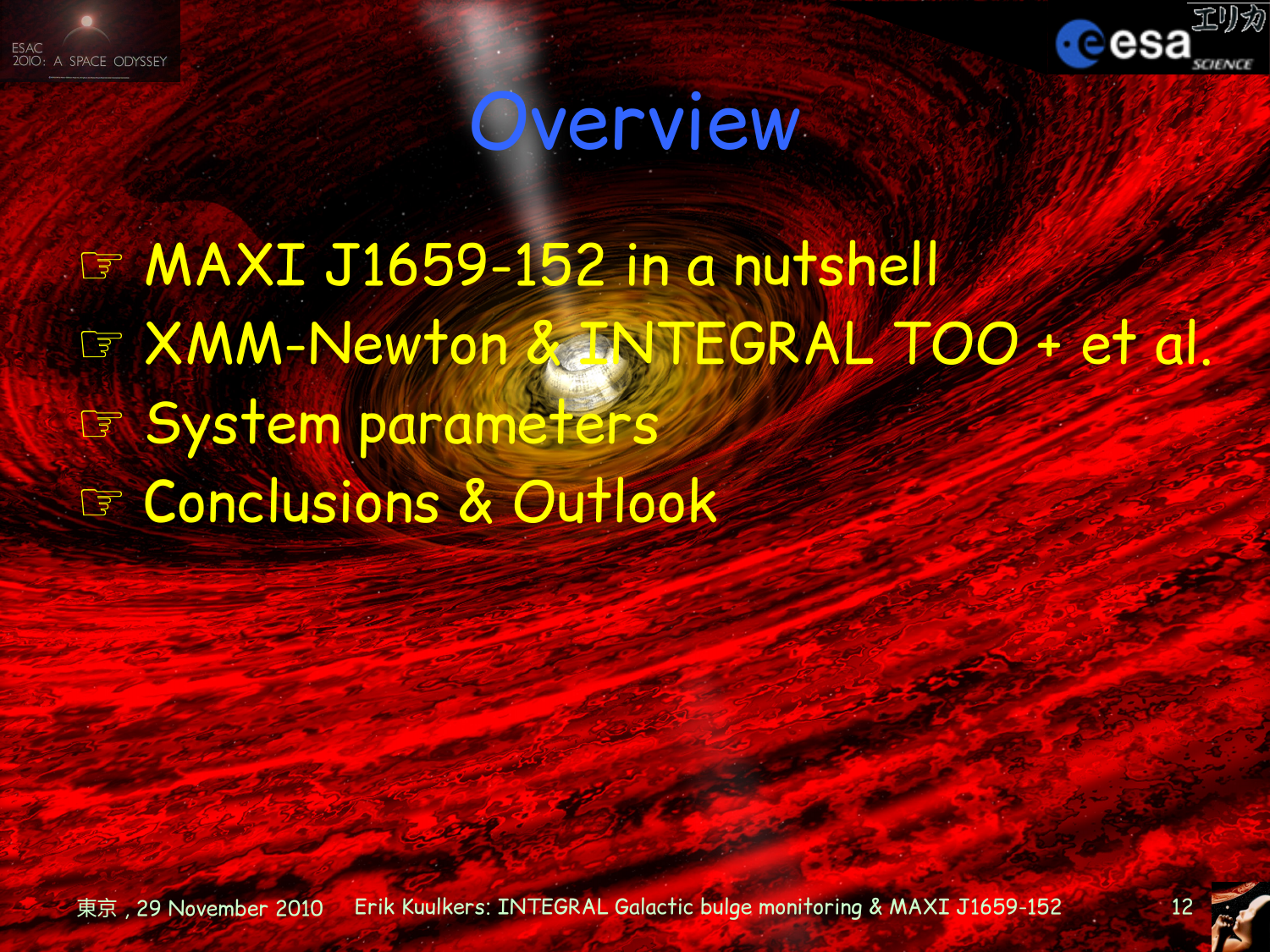

# Overview
☞ MAXI J1659-152 in a nutshell
☞ XMM-Newton & INTEGRAL TOO + et al.
☞ System parameters
☞ Conclusions & Outlook
東京, 29 November 2010
Erik Kuulkers: INTEGRAL Galactic bulge monitoring & MAXI J1659-152
12